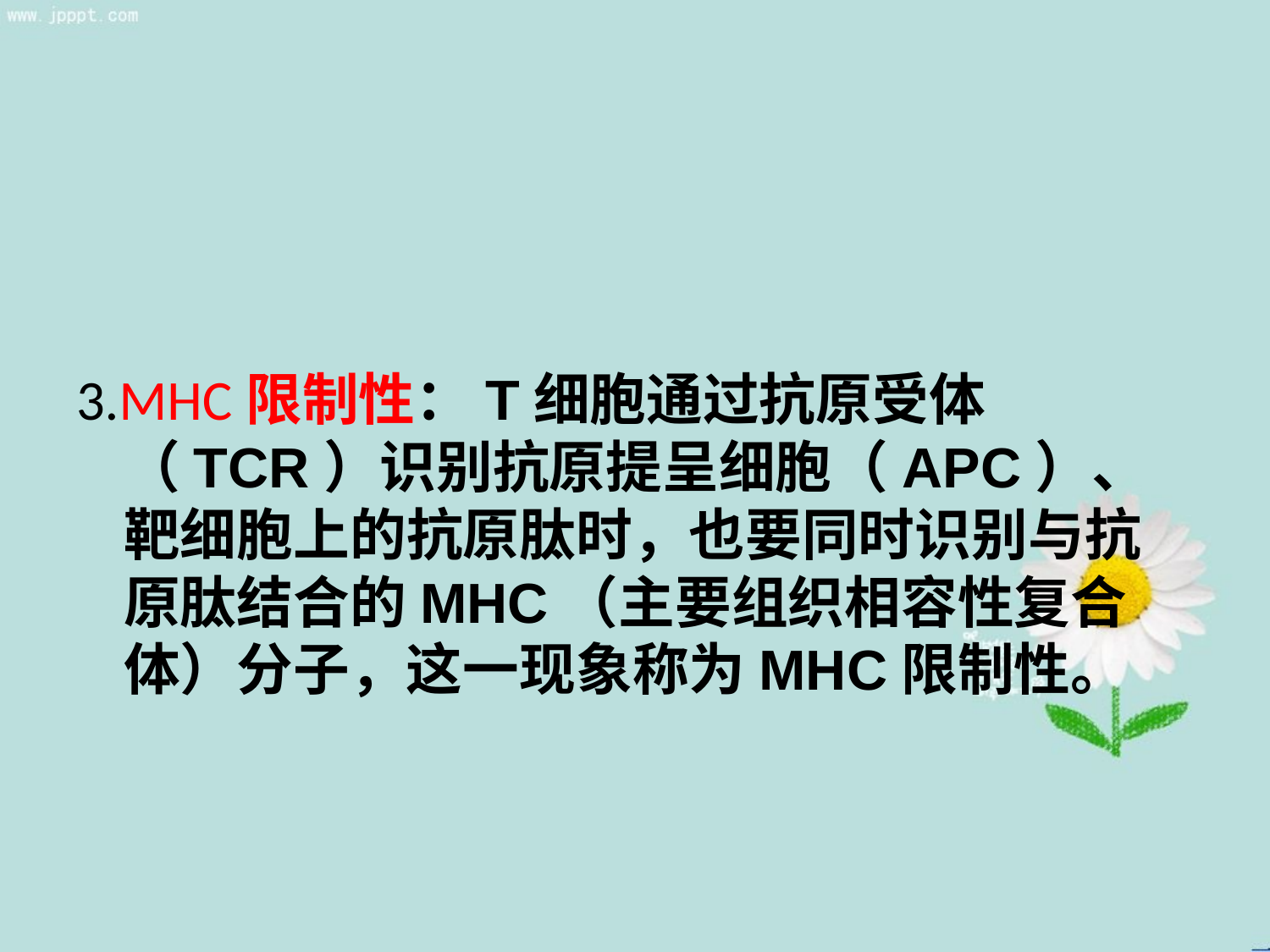

#
3.MHC限制性：T细胞通过抗原受体（TCR）识别抗原提呈细胞（APC）、靶细胞上的抗原肽时，也要同时识别与抗原肽结合的MHC（主要组织相容性复合体）分子，这一现象称为MHC限制性。